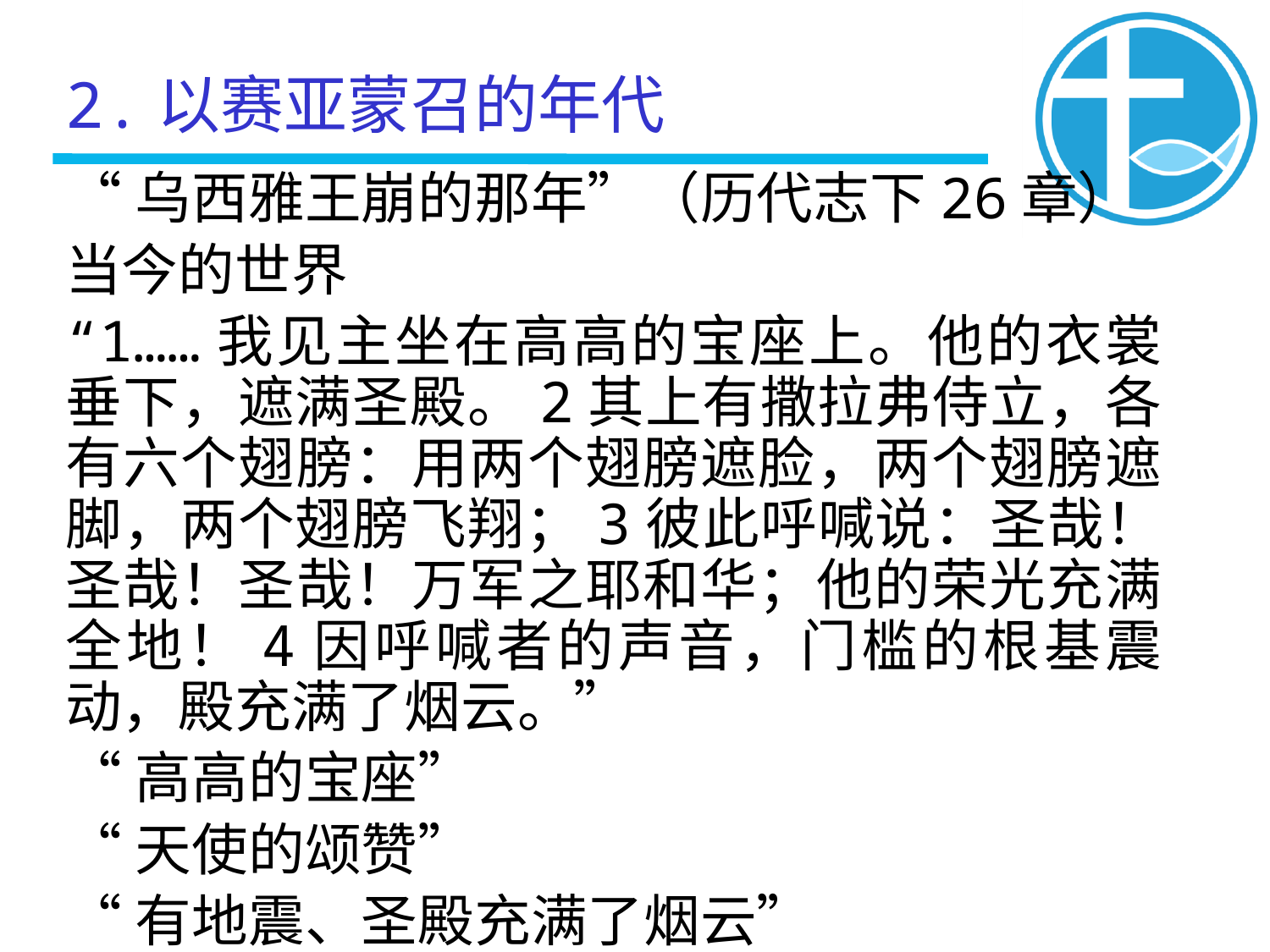

2.以赛亚蒙召的年代
“乌西雅王崩的那年”（历代志下26章）
当今的世界
“1……我见主坐在高高的宝座上。他的衣裳垂下，遮满圣殿。2其上有撒拉弗侍立，各有六个翅膀：用两个翅膀遮脸，两个翅膀遮脚，两个翅膀飞翔；3彼此呼喊说：圣哉！圣哉！圣哉！万军之耶和华；他的荣光充满全地！4因呼喊者的声音，门槛的根基震动，殿充满了烟云。”
“高高的宝座”
“天使的颂赞”
“有地震、圣殿充满了烟云”